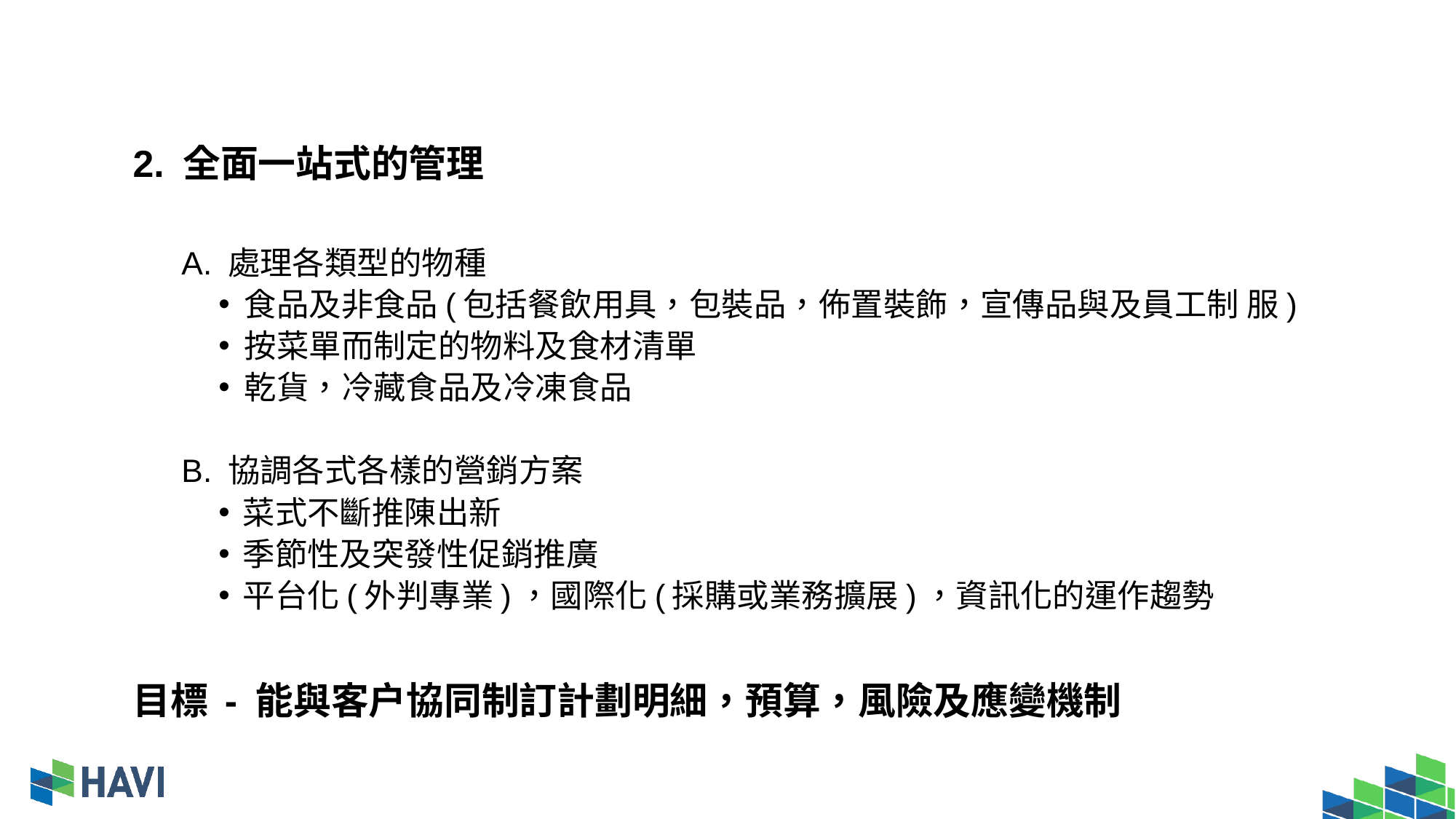

2. 全面一站式的管理

A. 處理各類型的物種
 食品及非食品(包括餐飲用具，包裝品，佈置裝飾，宣傳品與及員工制 服)
 按菜單而制定的物料及食材清單
 乾貨，冷藏食品及冷凍食品

B. 協調各式各樣的營銷方案
 菜式不斷推陳出新
 季節性及突發性促銷推廣
 平台化(外判專業)，國際化(採購或業務擴展)，資訊化的運作趨勢

目標 - 能與客户協同制訂計劃明細，預算，風險及應變機制